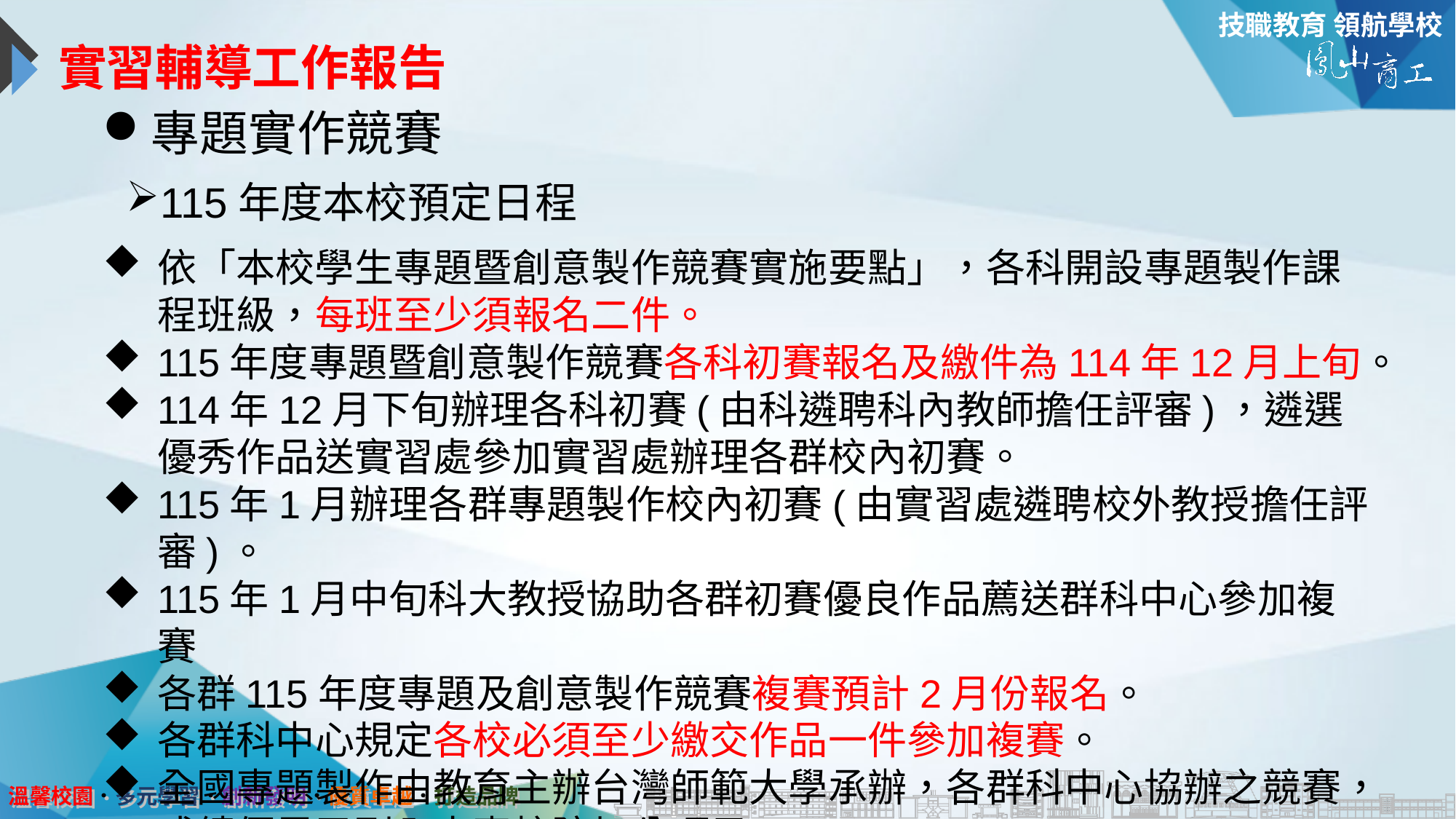

# 實習輔導工作報告
專題實作競賽
115年度本校預定日程
依「本校學生專題暨創意製作競賽實施要點」，各科開設專題製作課程班級，每班至少須報名二件。
115年度專題暨創意製作競賽各科初賽報名及繳件為114年12月上旬。
114年12月下旬辦理各科初賽(由科遴聘科內教師擔任評審)，遴選優秀作品送實習處參加實習處辦理各群校內初賽。
115年1月辦理各群專題製作校內初賽(由實習處遴聘校外教授擔任評審)。
115年1月中旬科大教授協助各群初賽優良作品薦送群科中心參加複賽
各群115年度專題及創意製作競賽複賽預計2月份報名。
各群科中心規定各校必須至少繳交作品一件參加複賽。
全國專題製作由教育主辦台灣師範大學承辦，各群科中心協辦之競賽，成績優異已列入大專校院加分項目。